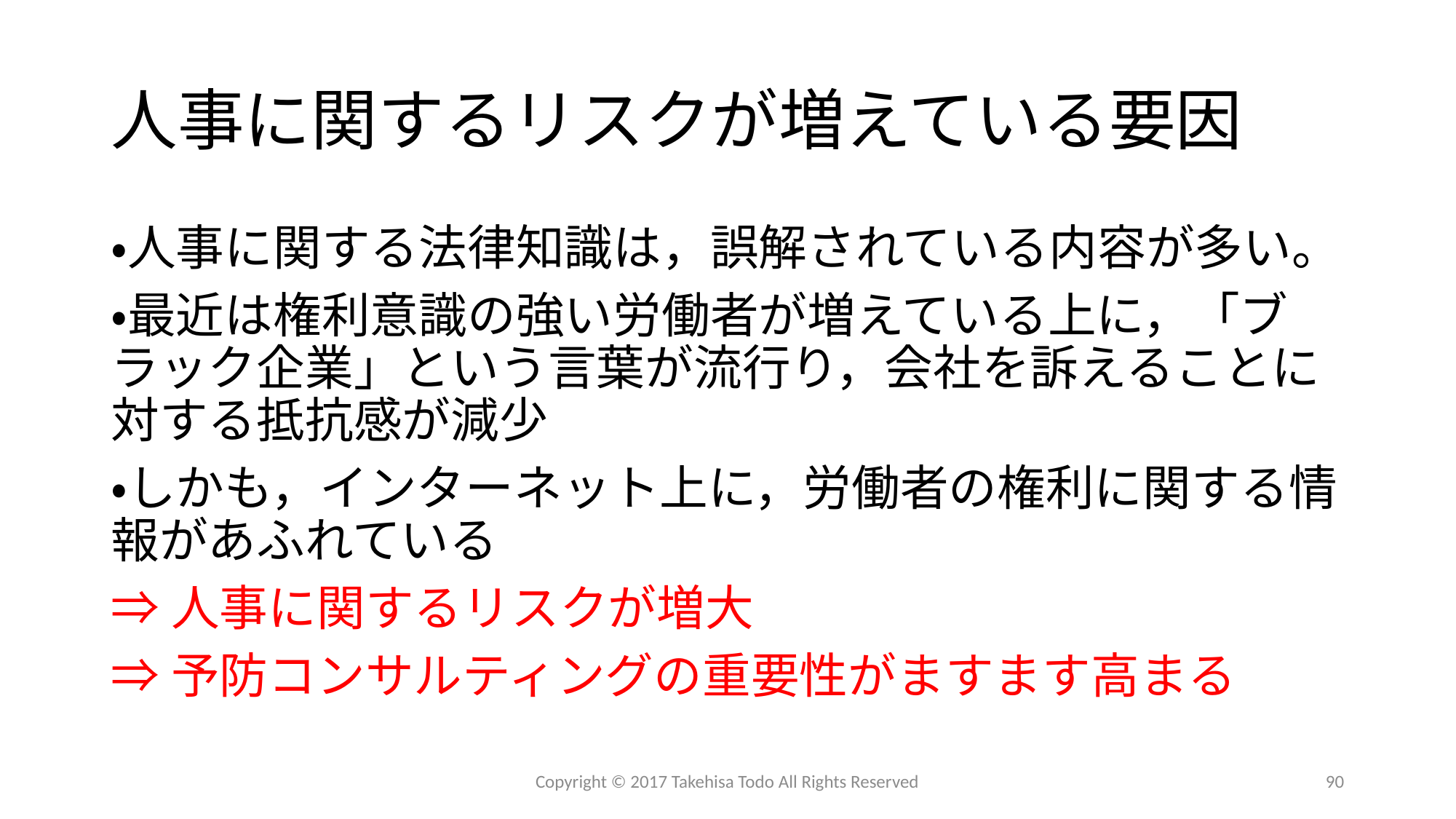

# 人事に関するリスクが増えている要因
・人事に関する法律知識は，誤解されている内容が多い。
・最近は権利意識の強い労働者が増えている上に，「ブラック企業」という言葉が流行り，会社を訴えることに対する抵抗感が減少
・しかも，インターネット上に，労働者の権利に関する情報があふれている
⇒人事に関するリスクが増大
⇒予防コンサルティングの重要性がますます高まる
Copyright © 2017 Takehisa Todo All Rights Reserved
90